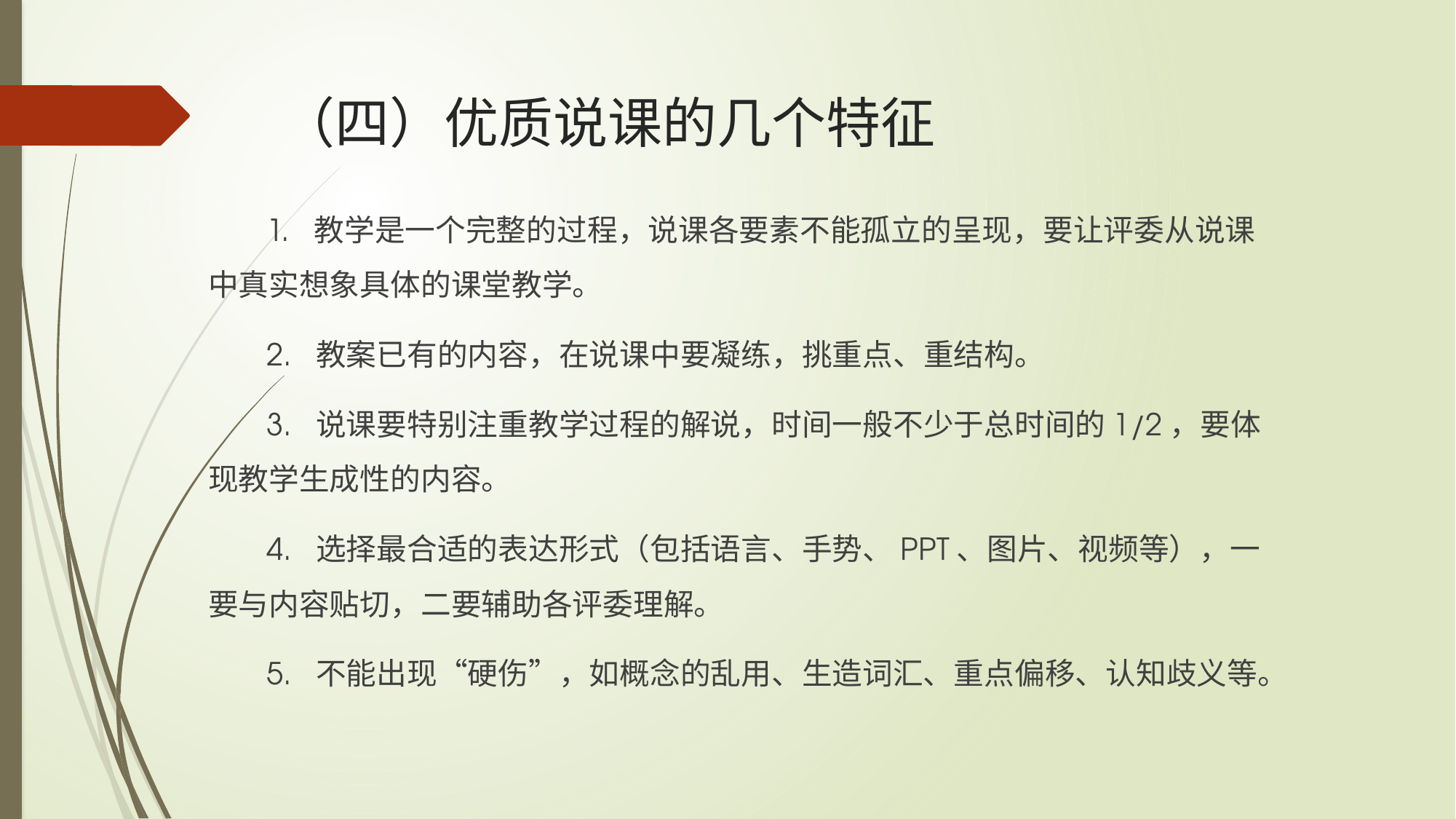

# （四）优质说课的几个特征
       1.  教学是一个完整的过程，说课各要素不能孤立的呈现，要让评委从说课中真实想象具体的课堂教学。
       2.  教案已有的内容，在说课中要凝练，挑重点、重结构。
       3.  说课要特别注重教学过程的解说，时间一般不少于总时间的1/2，要体现教学生成性的内容。
       4.  选择最合适的表达形式（包括语言、手势、PPT、图片、视频等），一要与内容贴切，二要辅助各评委理解。
       5.  不能出现“硬伤”，如概念的乱用、生造词汇、重点偏移、认知歧义等。